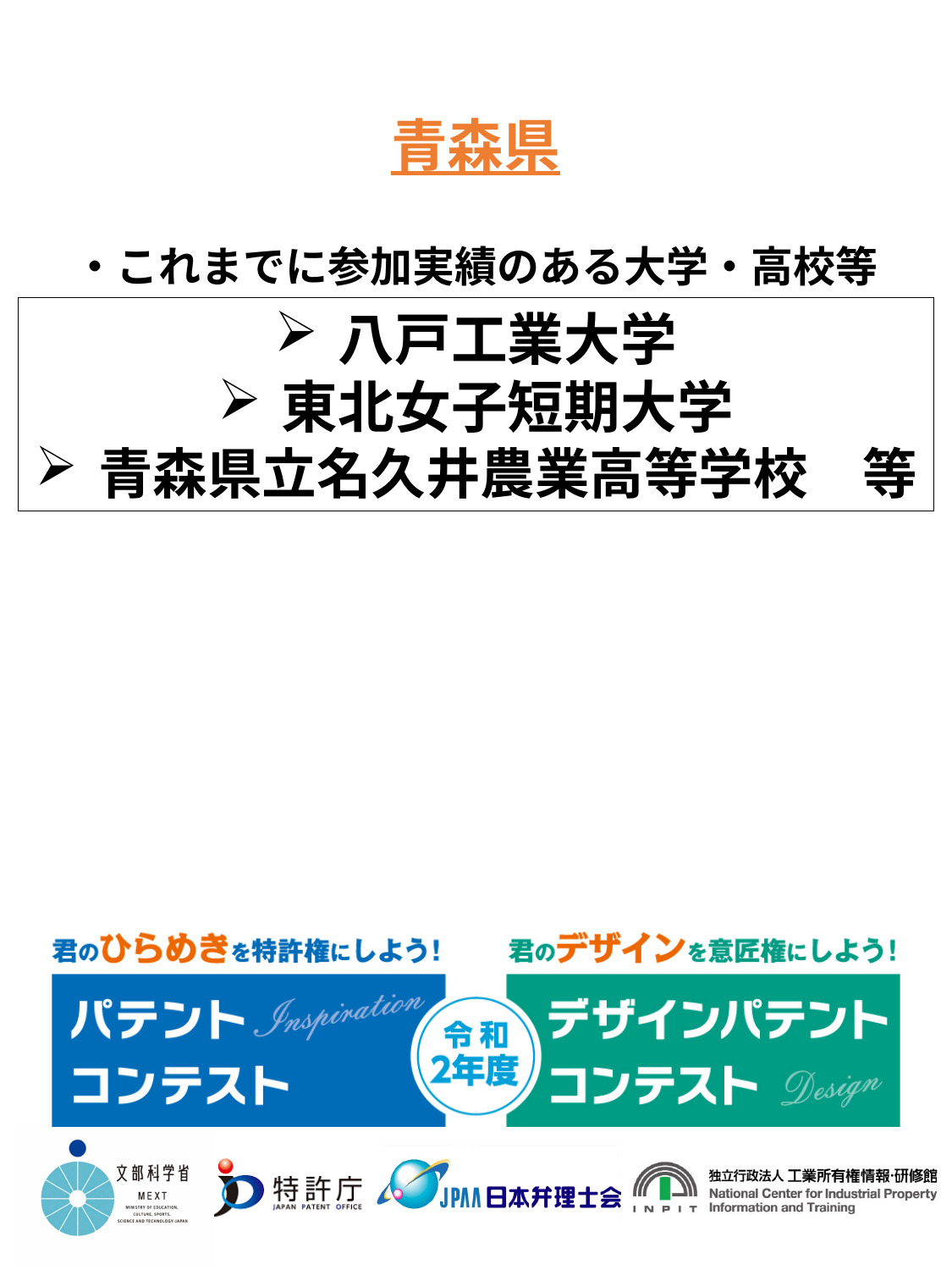

青森県
・これまでに参加実績のある大学・高校等
八戸工業大学
東北女子短期大学
青森県立名久井農業高等学校　等